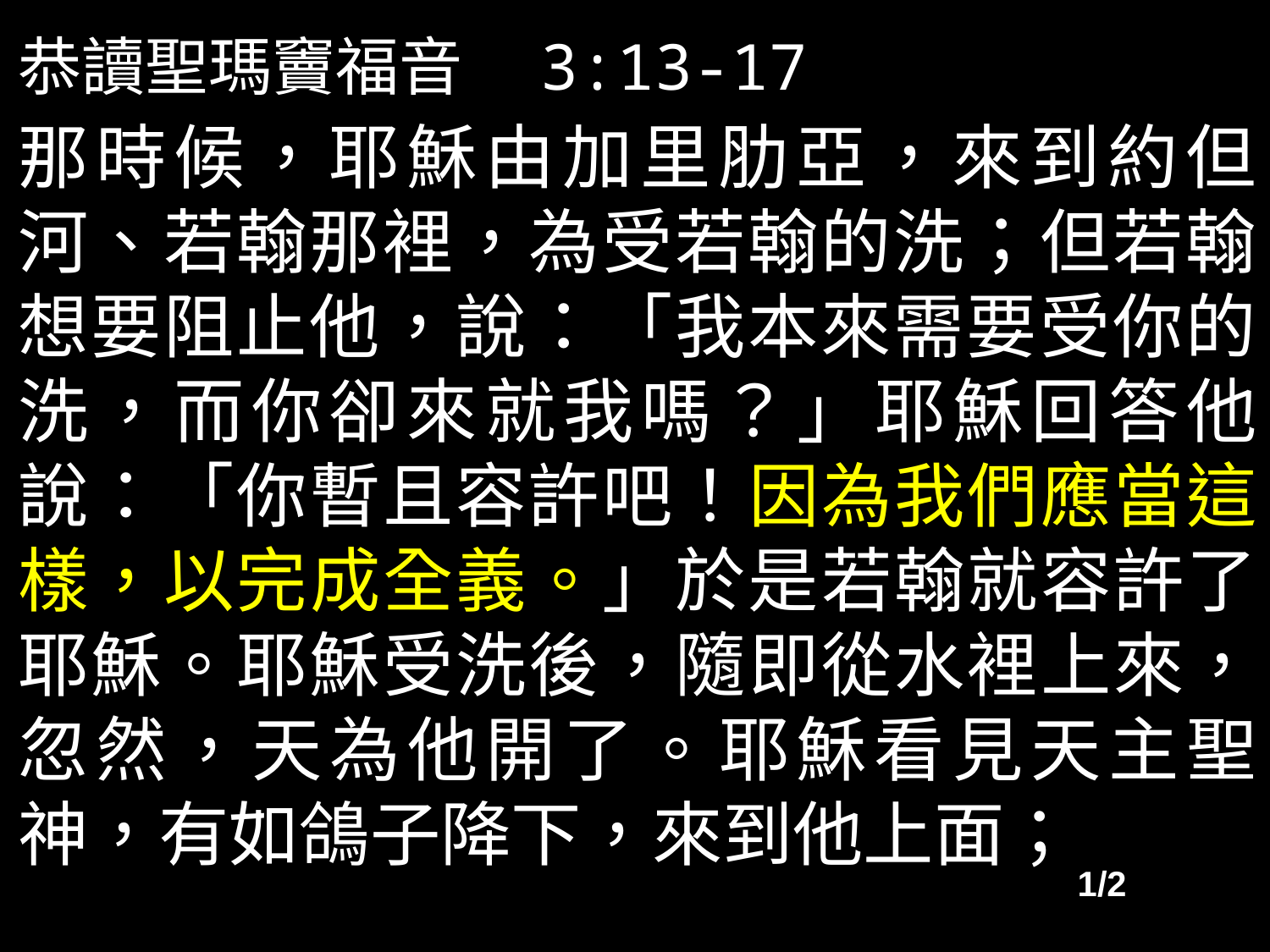

恭讀聖瑪竇福音　3:13-17
那時候，耶穌由加里肋亞，來到約但河、若翰那裡，為受若翰的洗；但若翰想要阻止他，說：「我本來需要受你的洗，而你卻來就我嗎？」耶穌回答他說：「你暫且容許吧！因為我們應當這樣，以完成全義。」於是若翰就容許了耶穌。耶穌受洗後，隨即從水裡上來，忽然，天為他開了。耶穌看見天主聖神，有如鴿子降下，來到他上面；

1/2